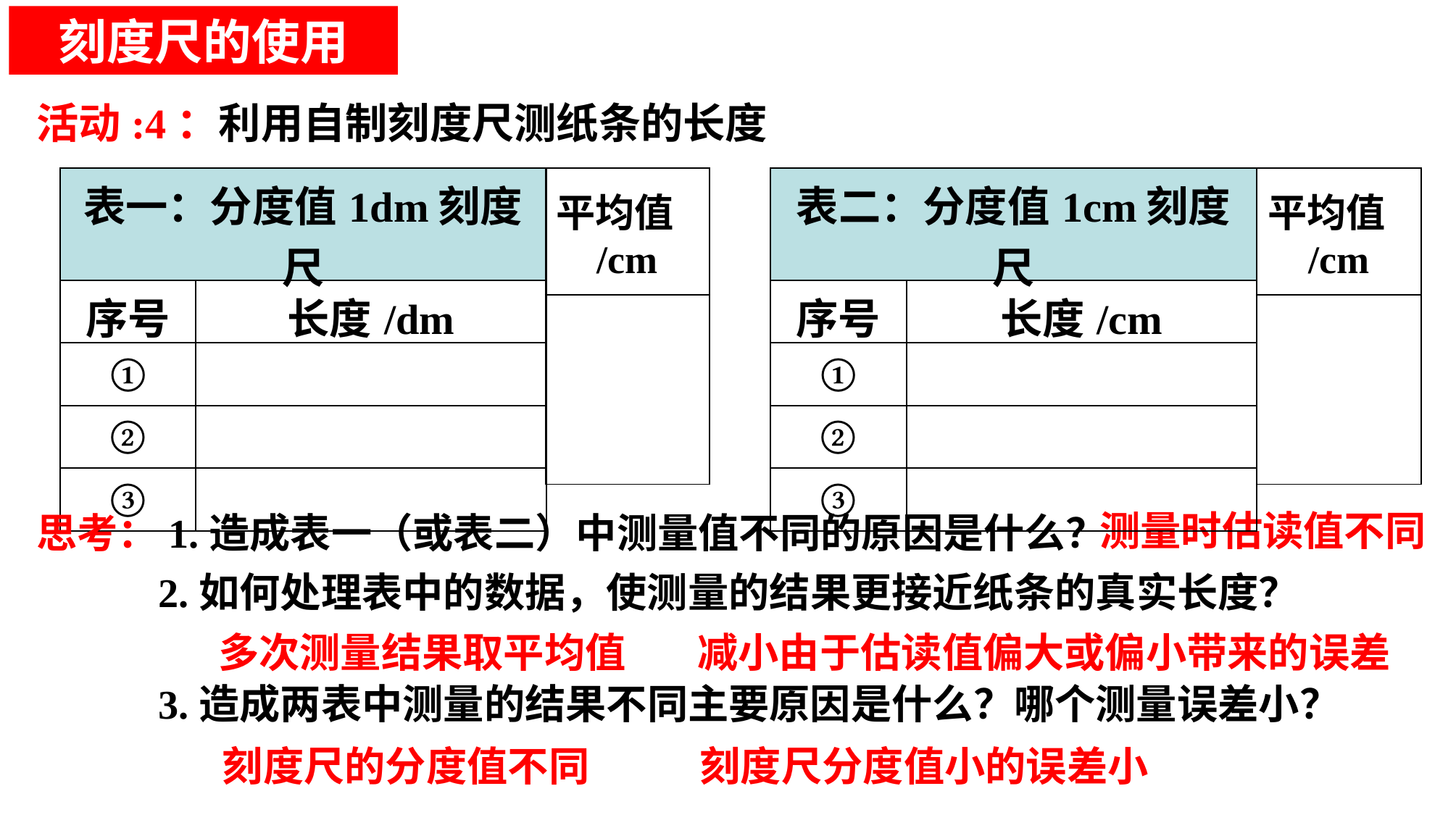

刻度尺的使用
活动:4：利用自制刻度尺测纸条的长度
| 平均值 /cm |
| --- |
|  |
| 表二：分度值1cm刻度尺 |  |
| --- | --- |
| 序号 | 长度/cm |
| ① |  |
| ② |  |
| ③ |  |
| 平均值 /cm |
| --- |
|  |
| 表一：分度值1dm刻度尺 |  |
| --- | --- |
| 序号 | 长度/dm |
| ① |  |
| ② |  |
| ③ |  |
 测量时估读值不同
思考：1.造成表一（或表二）中测量值不同的原因是什么？
            2.如何处理表中的数据，使测量的结果更接近纸条的真实长度？
 多次测量结果取平均值
 减小由于估读值偏大或偏小带来的误差
            3.造成两表中测量的结果不同主要原因是什么？哪个测量误差小？
 刻度尺的分度值不同
 刻度尺分度值小的误差小